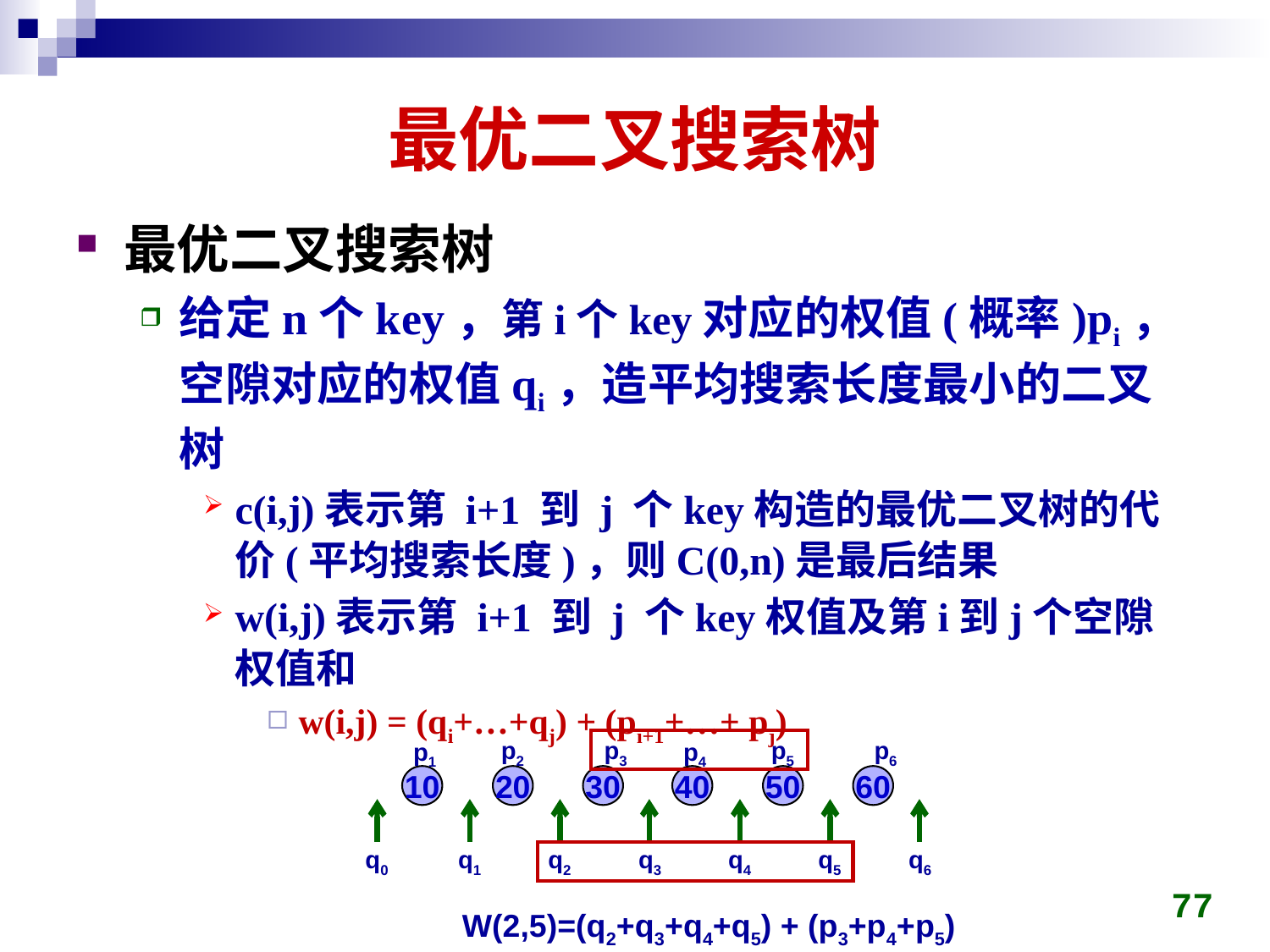

# 最优二叉搜索树
最优二叉搜索树
给定n个key，第i个key对应的权值(概率)pi，空隙对应的权值qi，造平均搜索长度最小的二叉树
c(i,j)表示第 i+1 到 j 个key构造的最优二叉树的代价(平均搜索长度)，则C(0,n)是最后结果
w(i,j)表示第 i+1 到 j 个key权值及第i到j个空隙权值和
w(i,j) = (qi+…+qj) + (pi+1+…+ pj)
p3
p2
p1
10
20
30
q2
q0
q3
q1
p6
p5
p4
40
50
60
q5
q6
q4

77
W(2,5)=(q2+q3+q4+q5) + (p3+p4+p5)